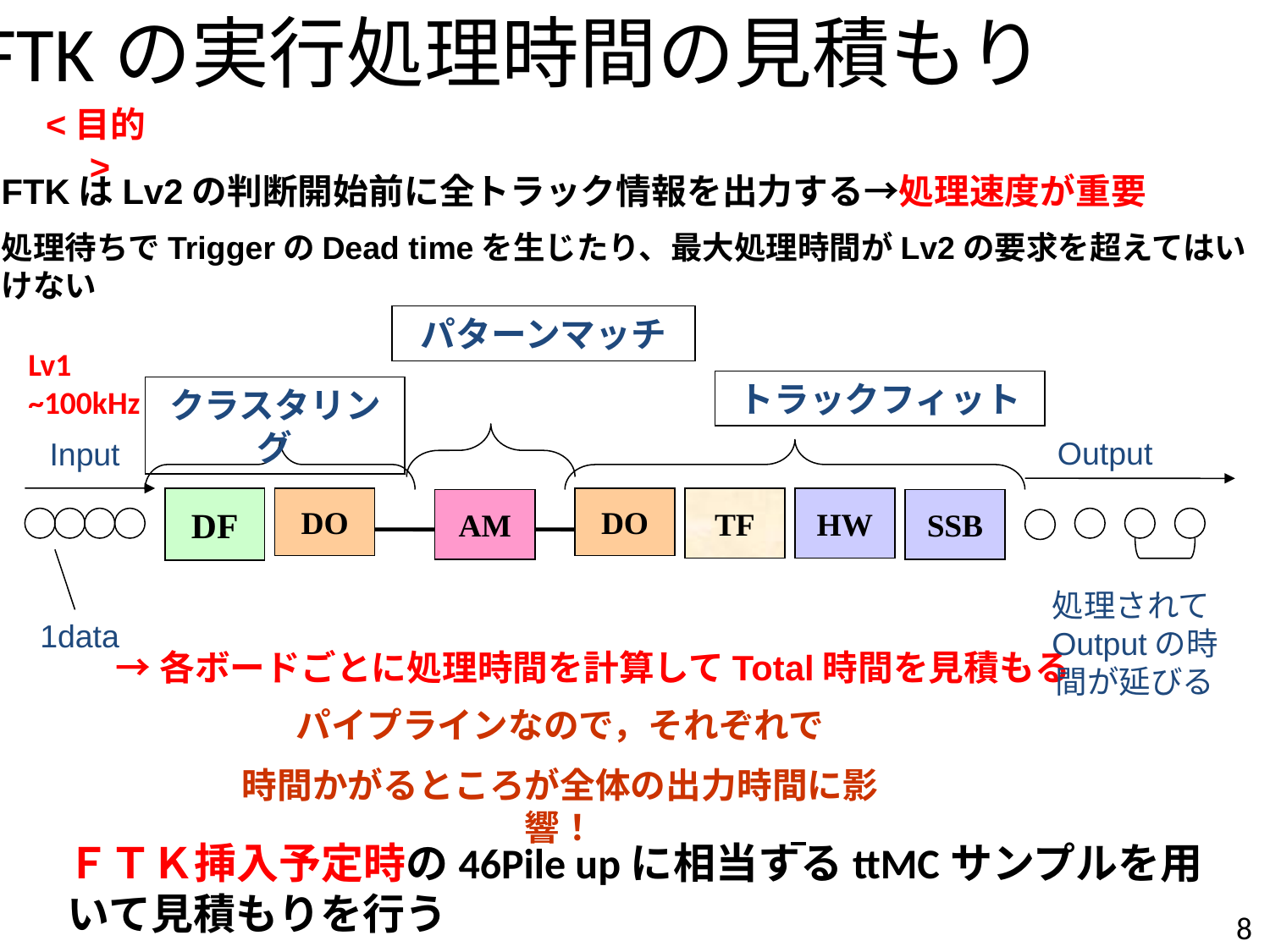

FTKの実行処理時間の見積もり
<目的>
FTKはLv2の判断開始前に全トラック情報を出力する→処理速度が重要
処理待ちでTriggerのDead timeを生じたり、最大処理時間がLv2の要求を超えてはいけない

パターンマッチ

Lv1
~100kHz

トラックフィット
クラスタリング
Output
Input

DF
DO
DO
TF
HW
SSB
AM

処理されてOutputの時間が延びる
1data
→各ボードごとに処理時間を計算してTotal時間を見積もる
パイプラインなので，それぞれで
時間かがるところが全体の出力時間に影響！
ＦＴＫ挿入予定時の46Pile upに相当するttMCサンプルを用いて見積もりを行う
8